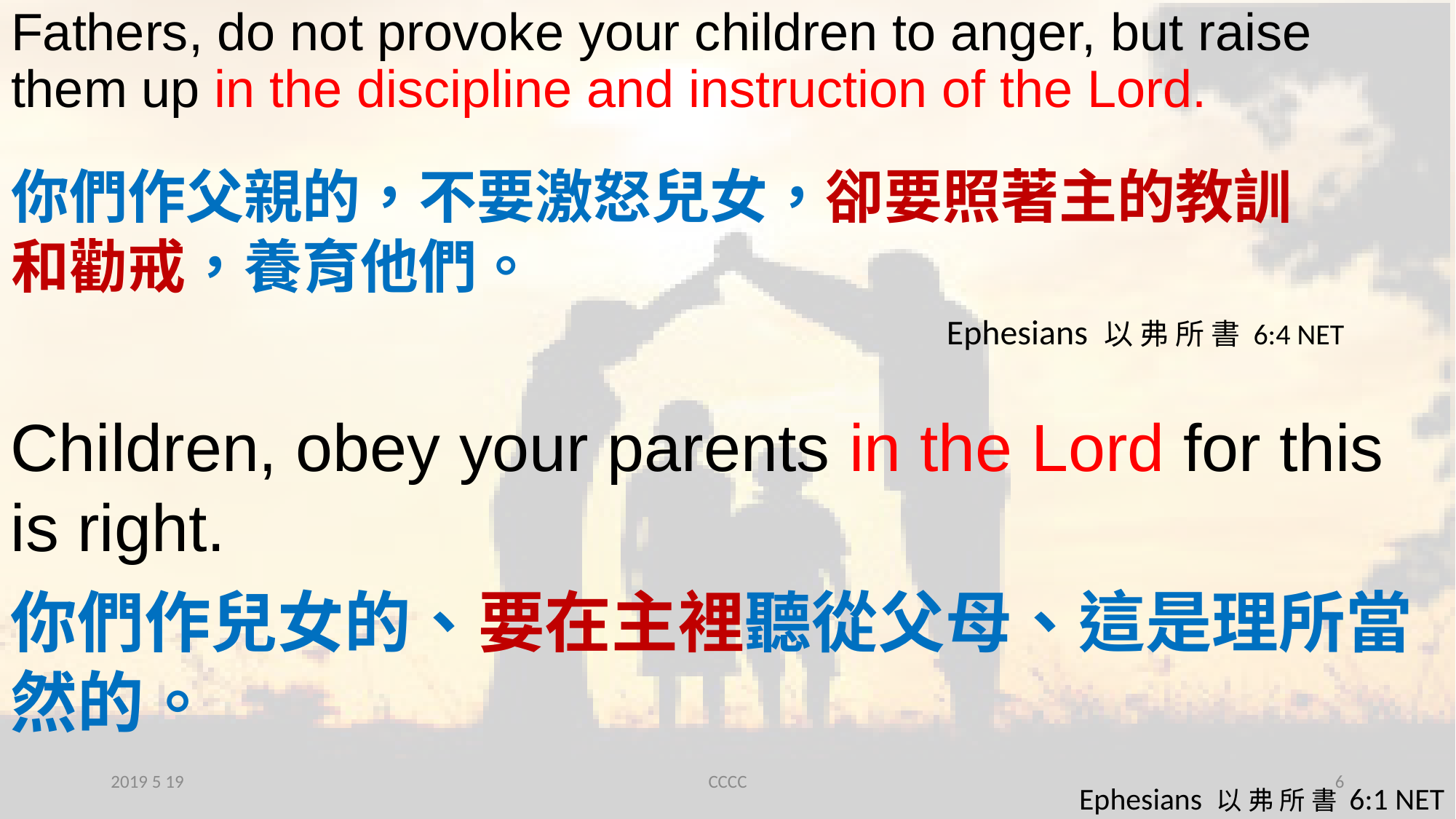

Fathers, do not provoke your children to anger, but raise them up in the discipline and instruction of the Lord.

你們作父親的，不要激怒兒女，卻要照著主的教訓和勸戒，養育他們。
 Ephesians 以 弗 所 書 6:4 NET
Children, obey your parents in the Lord for this is right.
你們作兒女的、要在主裡聽從父母、這是理所當然的。

Ephesians 以 弗 所 書 6:1 NET
2019 5 19
CCCC
6